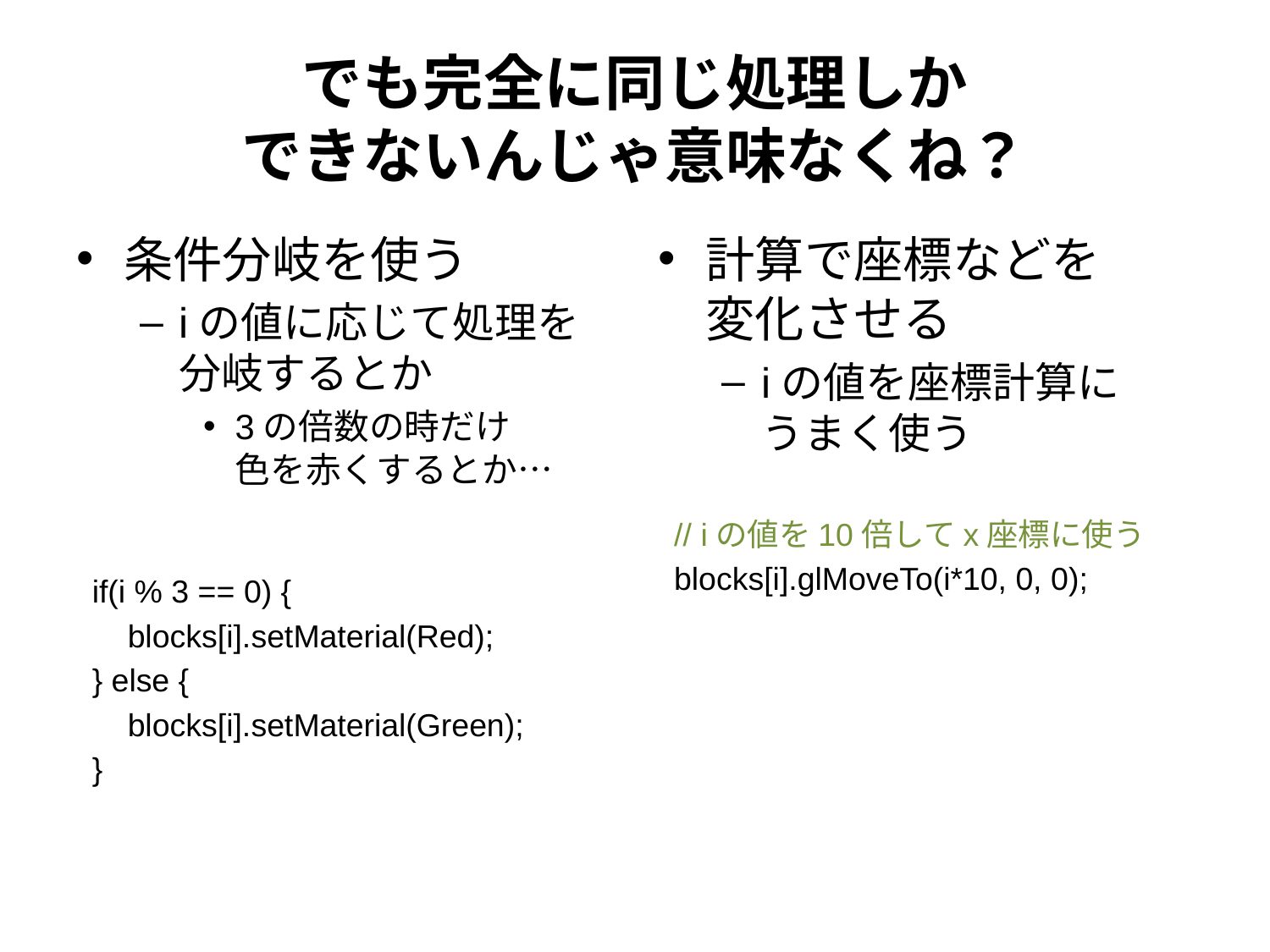

# でも完全に同じ処理しか できないんじゃ意味なくね？
条件分岐を使う
iの値に応じて処理を分岐するとか
3の倍数の時だけ
色を赤くするとか…

if(i % 3 == 0) {
    blocks[i].setMaterial(Red);
} else {
    blocks[i].setMaterial(Green);
}
計算で座標などを
変化させる
iの値を座標計算に
うまく使う
// iの値を10倍してx座標に使う
blocks[i].glMoveTo(i*10, 0, 0);